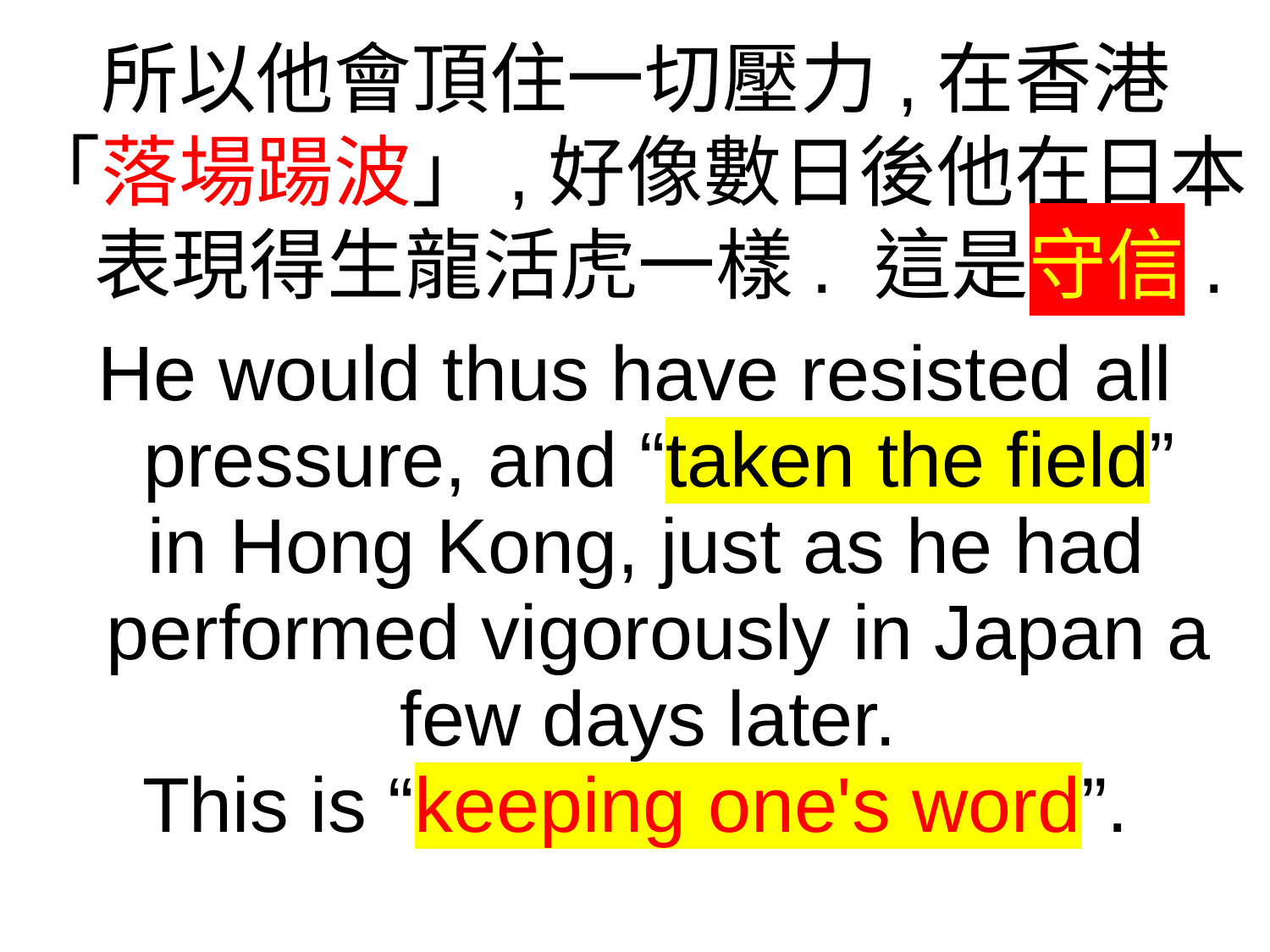

所以他會頂住一切壓力,在香港
「落場踼波」,好像數日後他在日本表現得生龍活虎一樣. 這是守信.
He would thus have resisted all pressure, and “taken the field”
 in Hong Kong, just as he had performed vigorously in Japan a few days later.
This is “keeping one's word”.